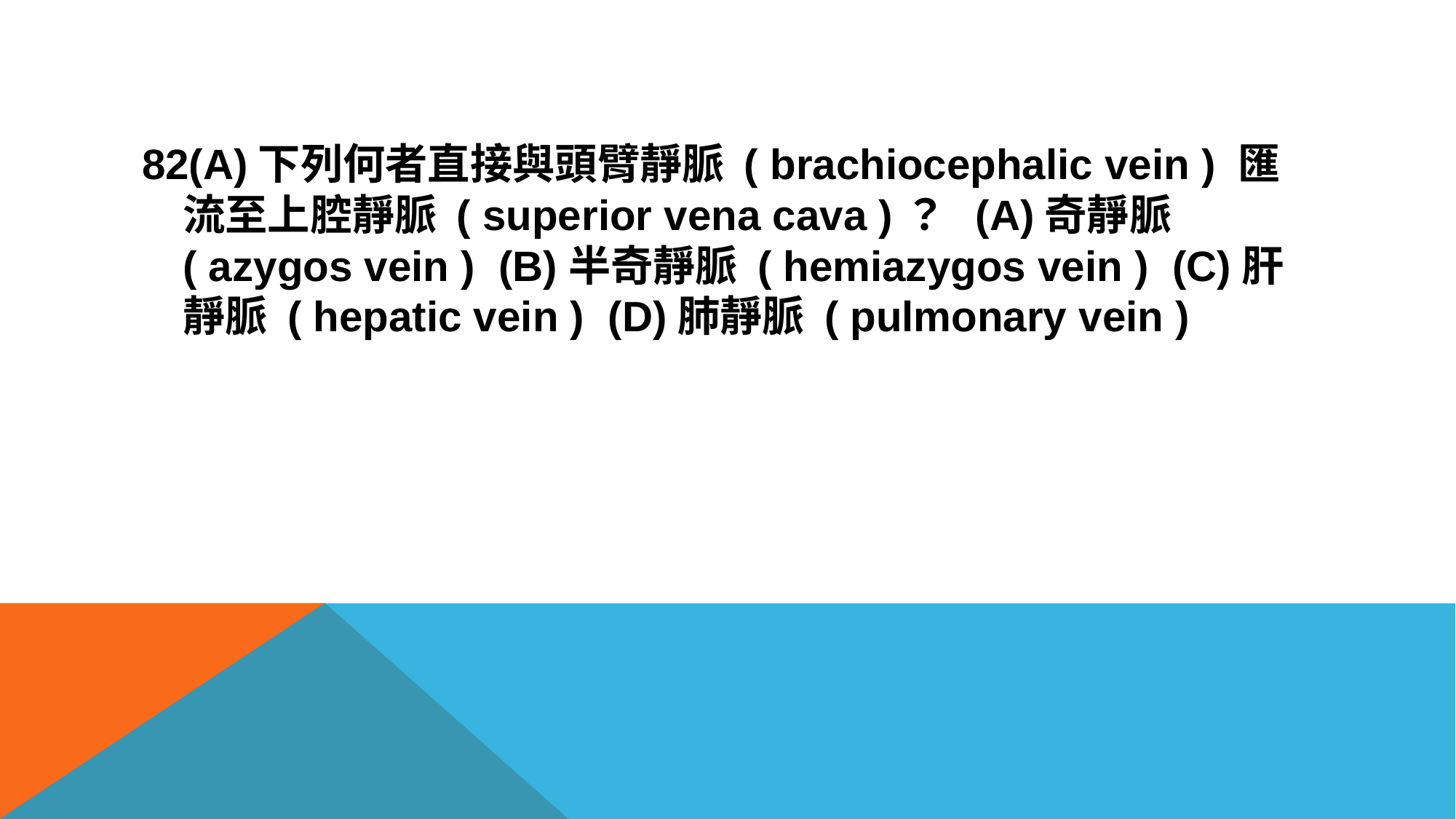

#
82(A)下列何者直接與頭臂靜脈 ( brachiocephalic vein ) 匯流至上腔靜脈 ( superior vena cava )？  (A)奇靜脈 ( azygos vein )  (B)半奇靜脈 ( hemiazygos vein )  (C)肝靜脈 ( hepatic vein )  (D)肺靜脈 ( pulmonary vein )